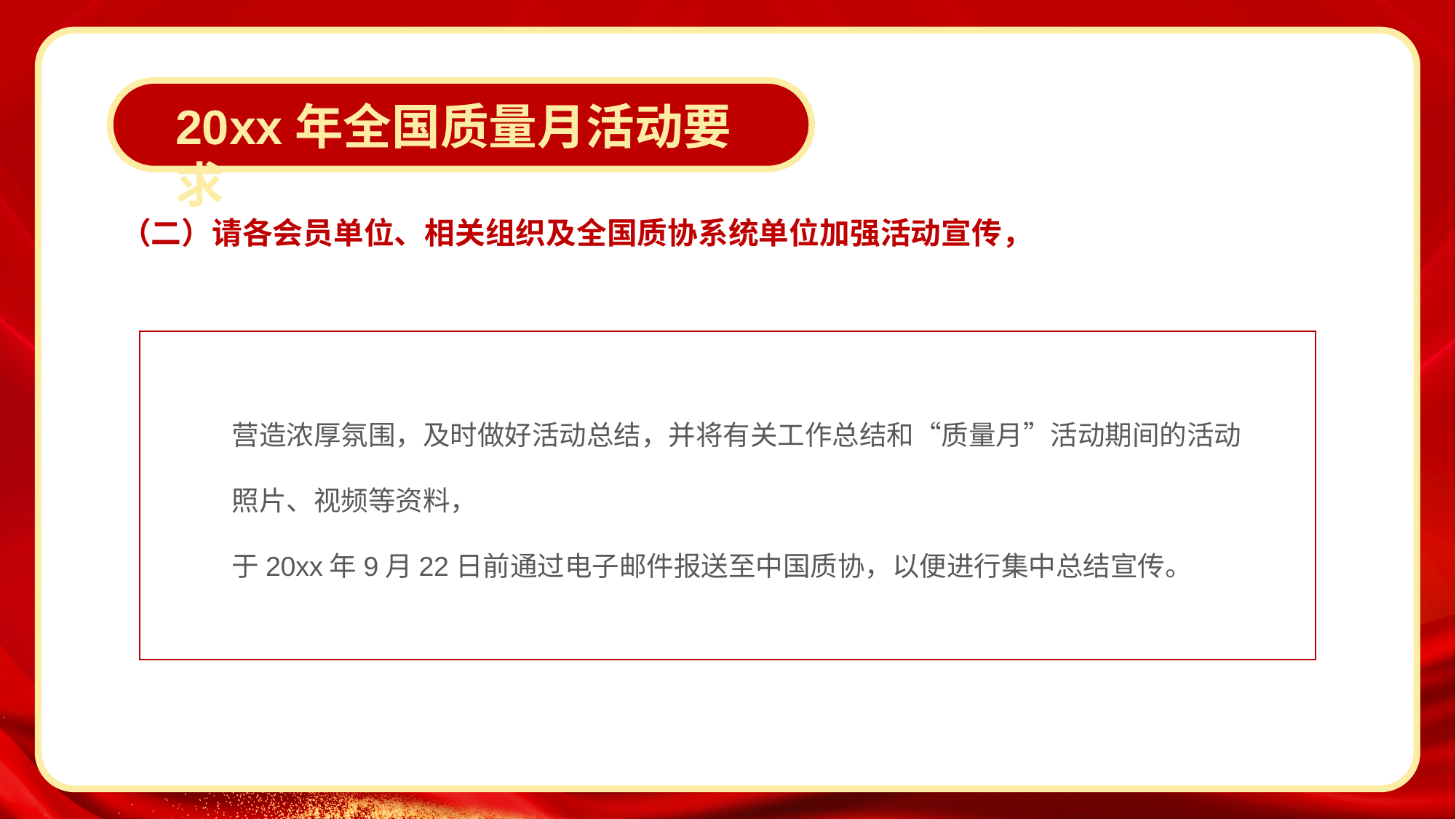

20xx年全国质量月活动要求
（二）请各会员单位、相关组织及全国质协系统单位加强活动宣传，

营造浓厚氛围，及时做好活动总结，并将有关工作总结和“质量月”活动期间的活动照片、视频等资料，
于20xx年9月22日前通过电子邮件报送至中国质协，以便进行集中总结宣传。